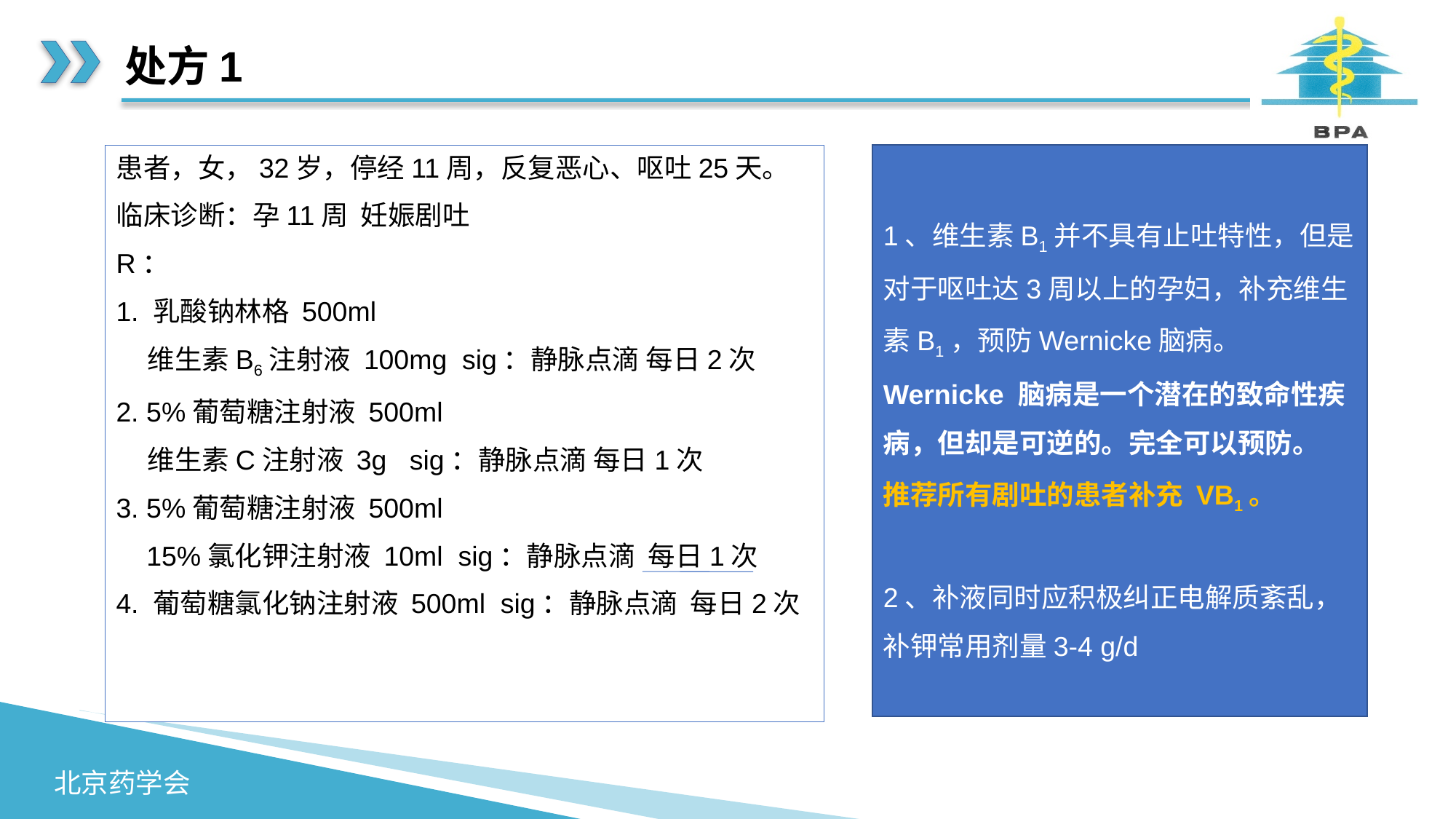

# 处方1
患者，女，32岁，停经11周，反复恶心、呕吐25天。
临床诊断：孕11周  妊娠剧吐
R：
1. 乳酸钠林格 500ml
    维生素B6注射液 100mg  sig：静脉点滴 每日2次
2. 5%葡萄糖注射液 500ml
    维生素C注射液 3g   sig：静脉点滴 每日1次
3. 5%葡萄糖注射液 500ml
    15%氯化钾注射液 10ml  sig：静脉点滴  每日1次
4. 葡萄糖氯化钠注射液 500ml  sig：静脉点滴  每日2次
1、维生素B1并不具有止吐特性，但是对于呕吐达3周以上的孕妇，补充维生素B1，预防Wernicke脑病。
Wernicke 脑病是一个潜在的致命性疾病，但却是可逆的。完全可以预防。
推荐所有剧吐的患者补充 VB1。

2、补液同时应积极纠正电解质紊乱，补钾常用剂量3-4 g/d